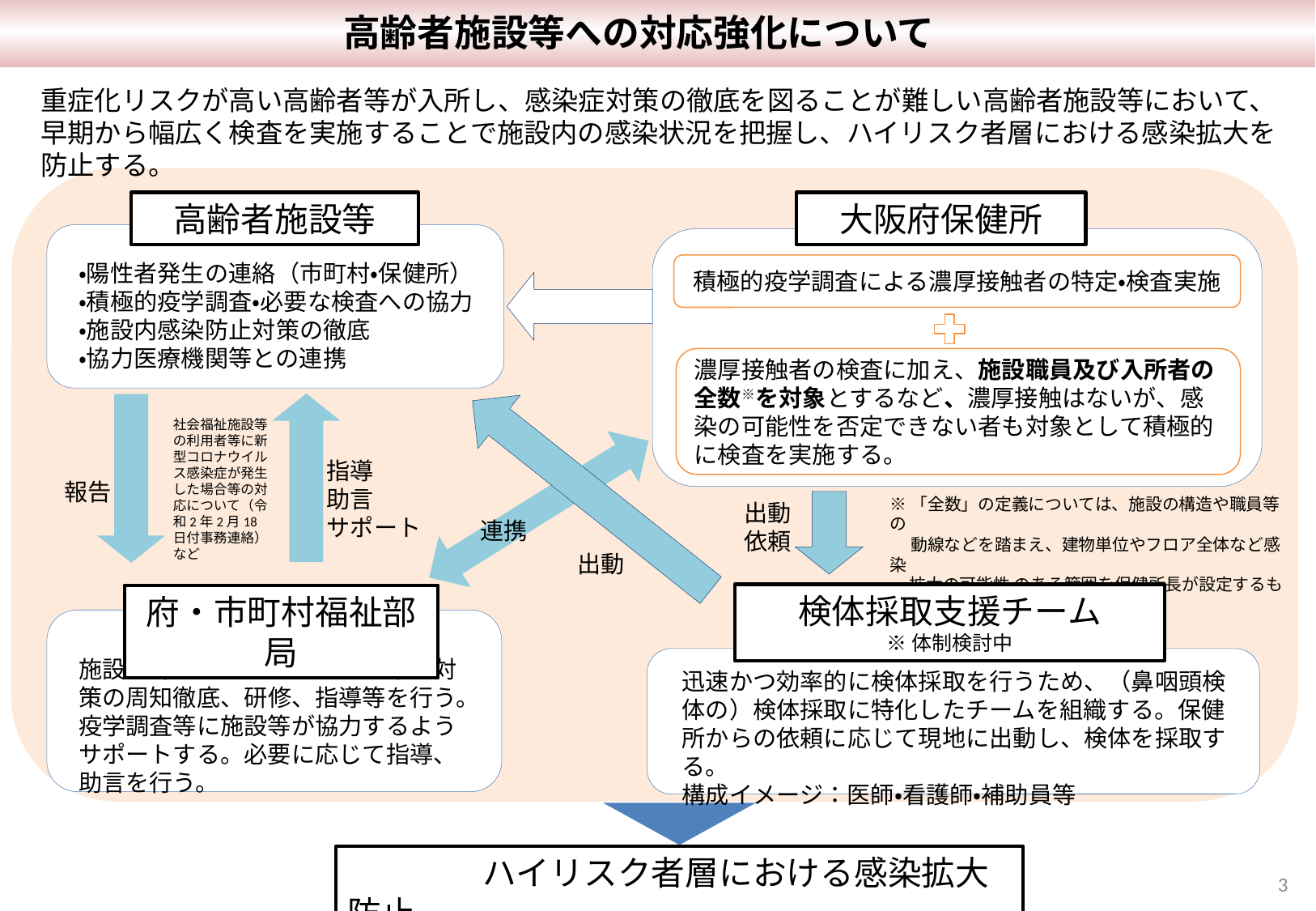

高齢者施設等への対応強化について
重症化リスクが高い高齢者等が入所し、感染症対策の徹底を図ることが難しい高齢者施設等において、早期から幅広く検査を実施することで施設内の感染状況を把握し、ハイリスク者層における感染拡大を防止する。

高齢者施設等

・陽性者発生の連絡（市町村・保健所）
・積極的疫学調査・必要な検査への協力
・施設内感染防止対策の徹底
・協力医療機関等との連携
大阪府保健所

積極的疫学調査による濃厚接触者の特定・検査実施

濃厚接触者の検査に加え、施設職員及び入所者の全数※を対象とするなど、濃厚接触はないが、感染の可能性を否定できない者も対象として積極的に検査を実施する。

社会福祉施設等の利用者等に新型コロナウイルス感染症が発生した場合等の対応について（令和2年2月18日付事務連絡）など

指導
助言
サポート

報告

※「全数」の定義については、施設の構造や職員等の
　 動線などを踏まえ、建物単位やフロア全体など感染
    拡大の可能性 のある範囲を保健所長が設定するも
    のとする。
出動
依頼

連携
出動
検体採取支援チーム
※体制検討中

迅速かつ効率的に検体採取を行うため、（鼻咽頭検体の）検体採取に特化したチームを組織する。保健所からの依頼に応じて現地に出動し、検体を採取する。
構成イメージ：医師・看護師・補助員等
府・市町村福祉部局

施設に対する日ごろからの感染症対策の周知徹底、研修、指導等を行う。疫学調査等に施設等が協力するようサポートする。必要に応じて指導、助言を行う。

　　　　ハイリスク者層における感染拡大防止
3